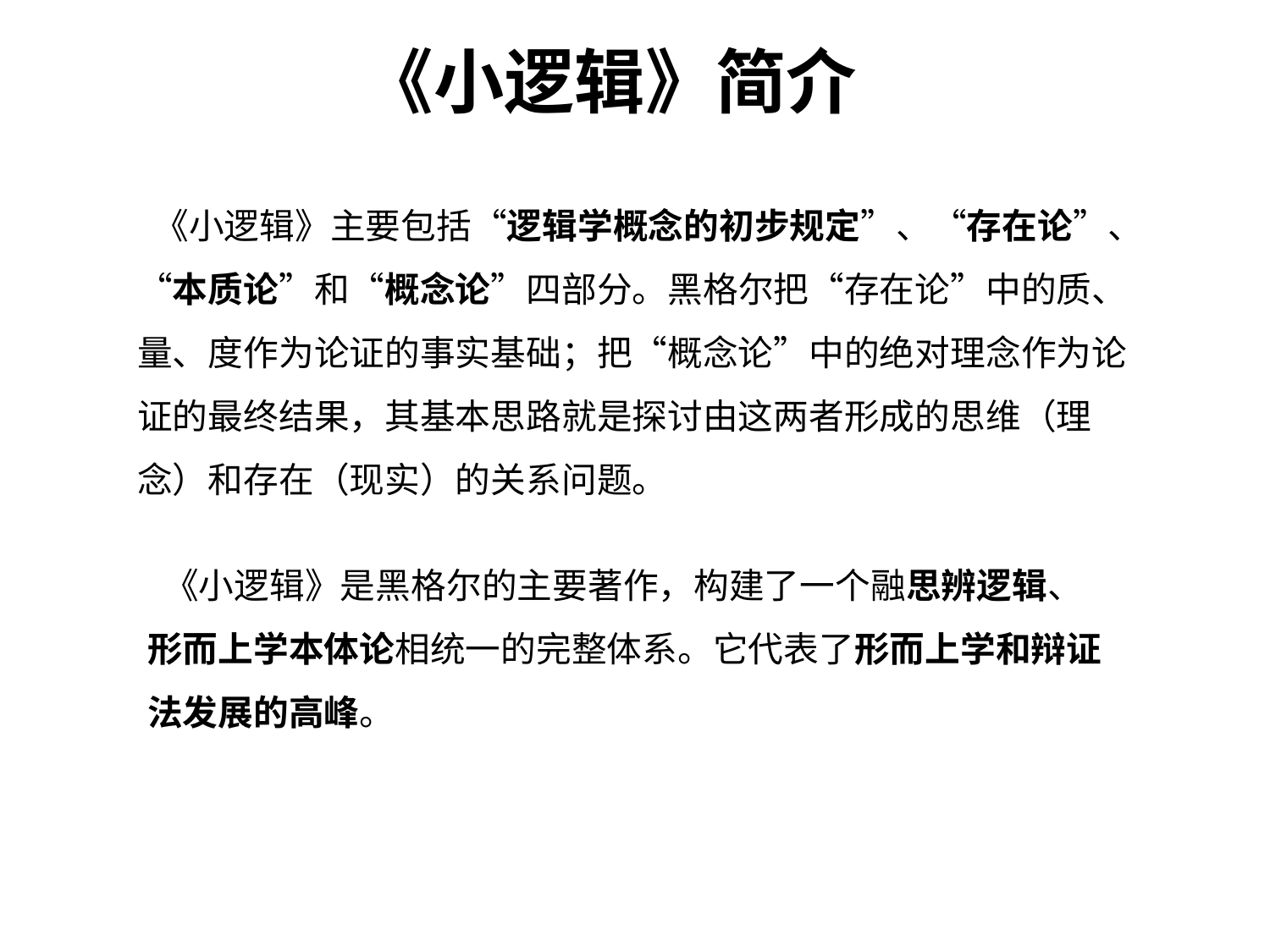

《小逻辑》简介
 《小逻辑》主要包括“逻辑学概念的初步规定”、“存在论”、“本质论”和“概念论”四部分。黑格尔把“存在论”中的质、量、度作为论证的事实基础；把“概念论”中的绝对理念作为论证的最终结果，其基本思路就是探讨由这两者形成的思维（理念）和存在（现实）的关系问题。
 《小逻辑》是黑格尔的主要著作，构建了一个融思辨逻辑、形而上学本体论相统一的完整体系。它代表了形而上学和辩证法发展的高峰。